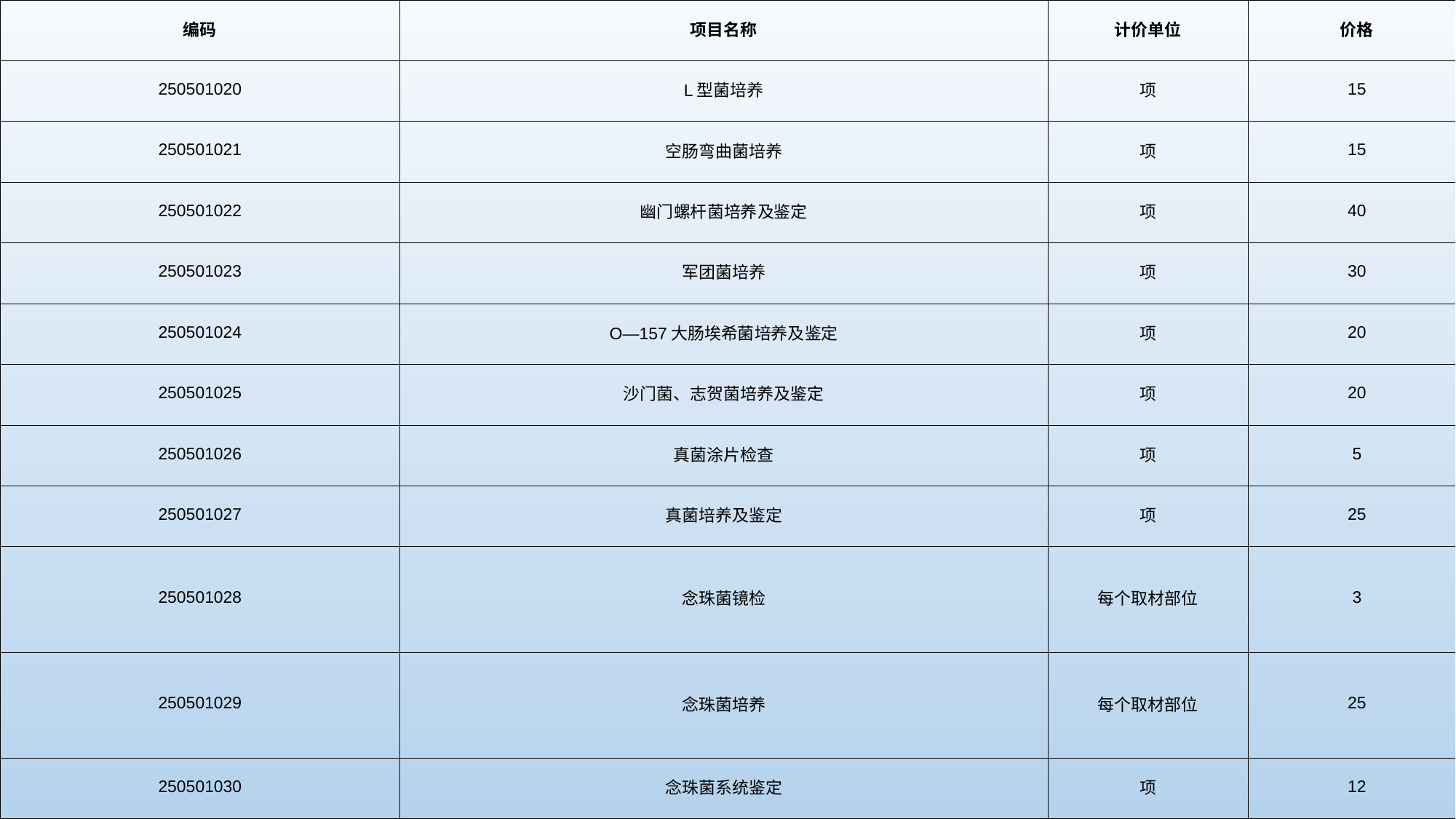

| 编码 | 项目名称 | 计价单位 | 价格 |
| --- | --- | --- | --- |
| 250501020 | L型菌培养 | 项 | 15 |
| 250501021 | 空肠弯曲菌培养 | 项 | 15 |
| 250501022 | 幽门螺杆菌培养及鉴定 | 项 | 40 |
| 250501023 | 军团菌培养 | 项 | 30 |
| 250501024 | O—157大肠埃希菌培养及鉴定 | 项 | 20 |
| 250501025 | 沙门菌、志贺菌培养及鉴定 | 项 | 20 |
| 250501026 | 真菌涂片检查 | 项 | 5 |
| 250501027 | 真菌培养及鉴定 | 项 | 25 |
| 250501028 | 念珠菌镜检 | 每个取材部位 | 3 |
| 250501029 | 念珠菌培养 | 每个取材部位 | 25 |
| 250501030 | 念珠菌系统鉴定 | 项 | 12 |